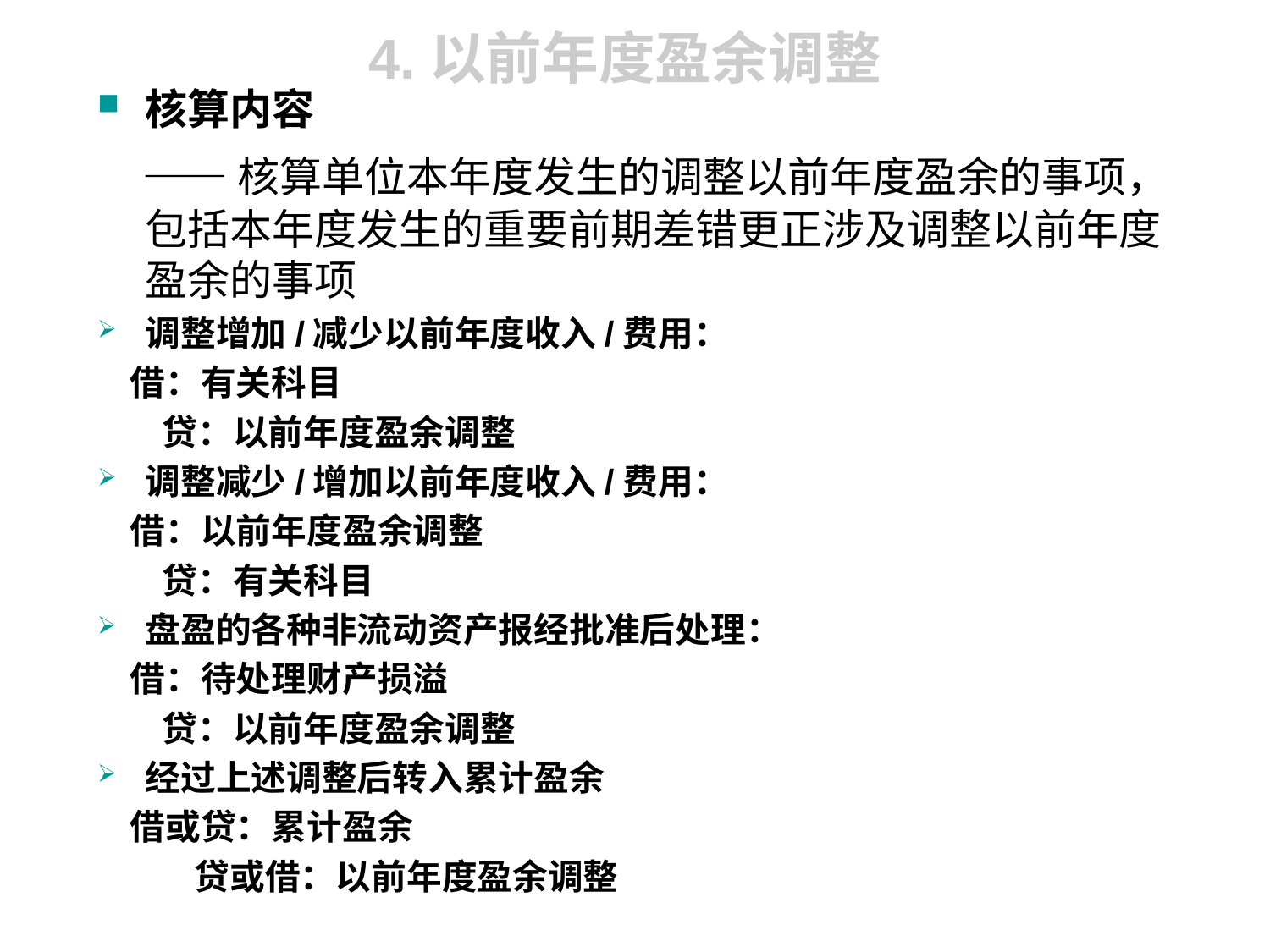

# 4.以前年度盈余调整
核算内容
    ——核算单位本年度发生的调整以前年度盈余的事项，包括本年度发生的重要前期差错更正涉及调整以前年度盈余的事项
调整增加/减少以前年度收入/费用：
   借：有关科目
       贷：以前年度盈余调整
调整减少/增加以前年度收入/费用：
   借：以前年度盈余调整
       贷：有关科目
盘盈的各种非流动资产报经批准后处理：
   借：待处理财产损溢
       贷：以前年度盈余调整
经过上述调整后转入累计盈余
   借或贷：累计盈余
           贷或借：以前年度盈余调整

170